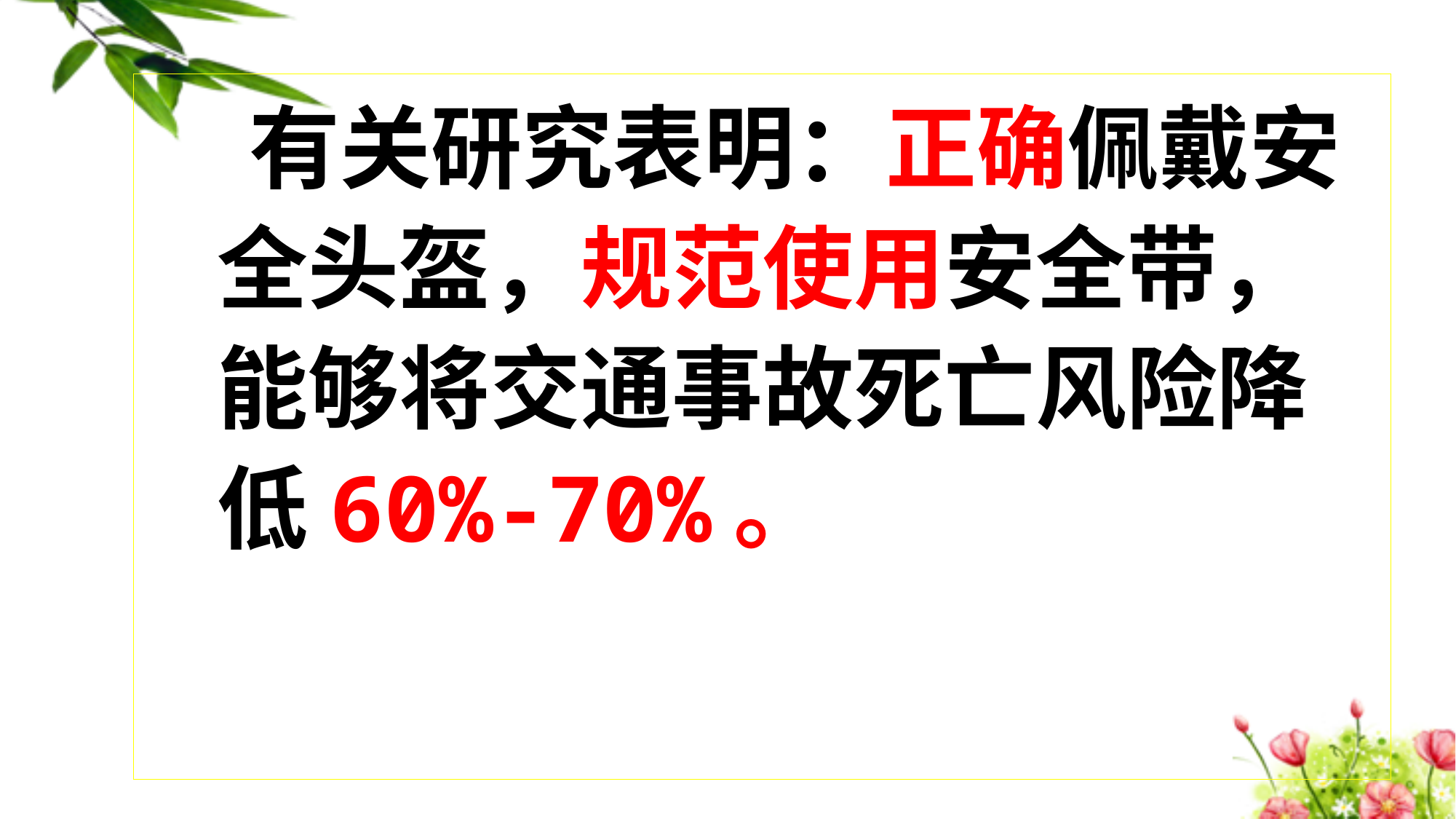

有关研究表明：正确佩戴安全头盔，规范使用安全带，能够将交通事故死亡风险降低60%-70%。